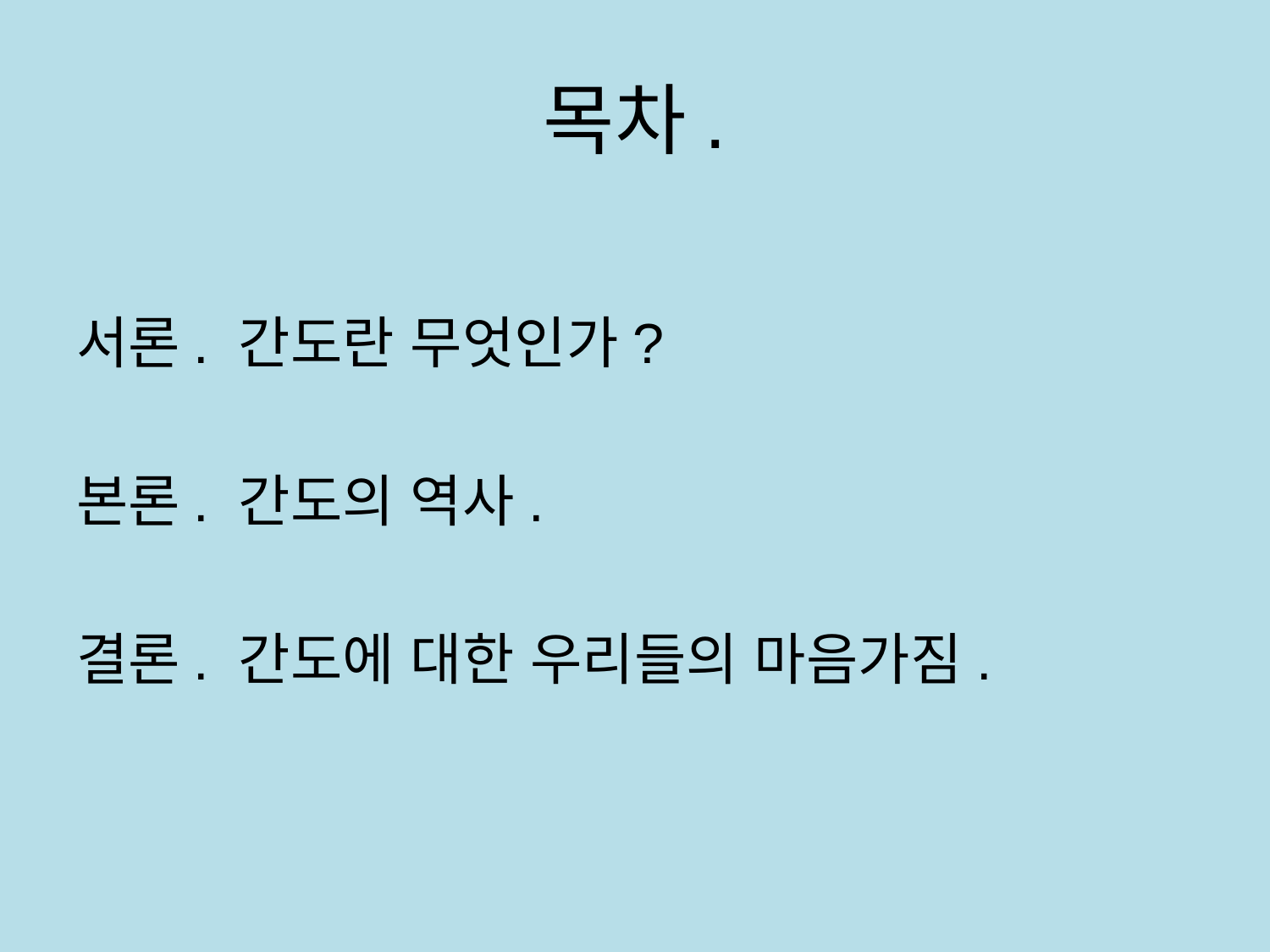

# 목차.

서론. 간도란 무엇인가?

본론. 간도의 역사.

결론. 간도에 대한 우리들의 마음가짐.